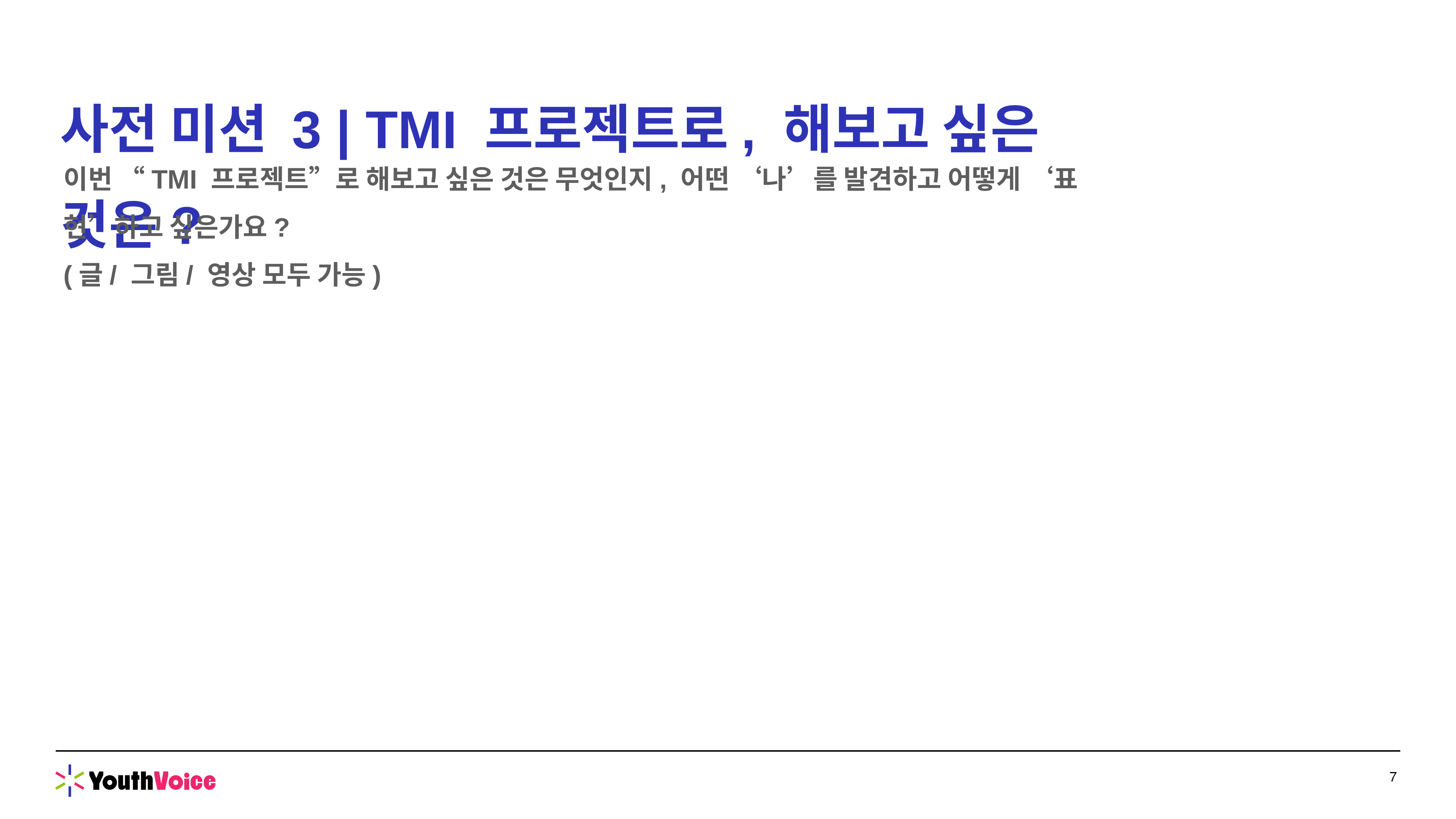

사전 미션 3 | TMI 프로젝트로, 해보고 싶은 것은?
이번 “TMI 프로젝트”로 해보고 싶은 것은 무엇인지, 어떤 ‘나’를 발견하고 어떻게 ‘표현’하고 싶은가요?
(글/ 그림/ 영상 모두 가능)
7